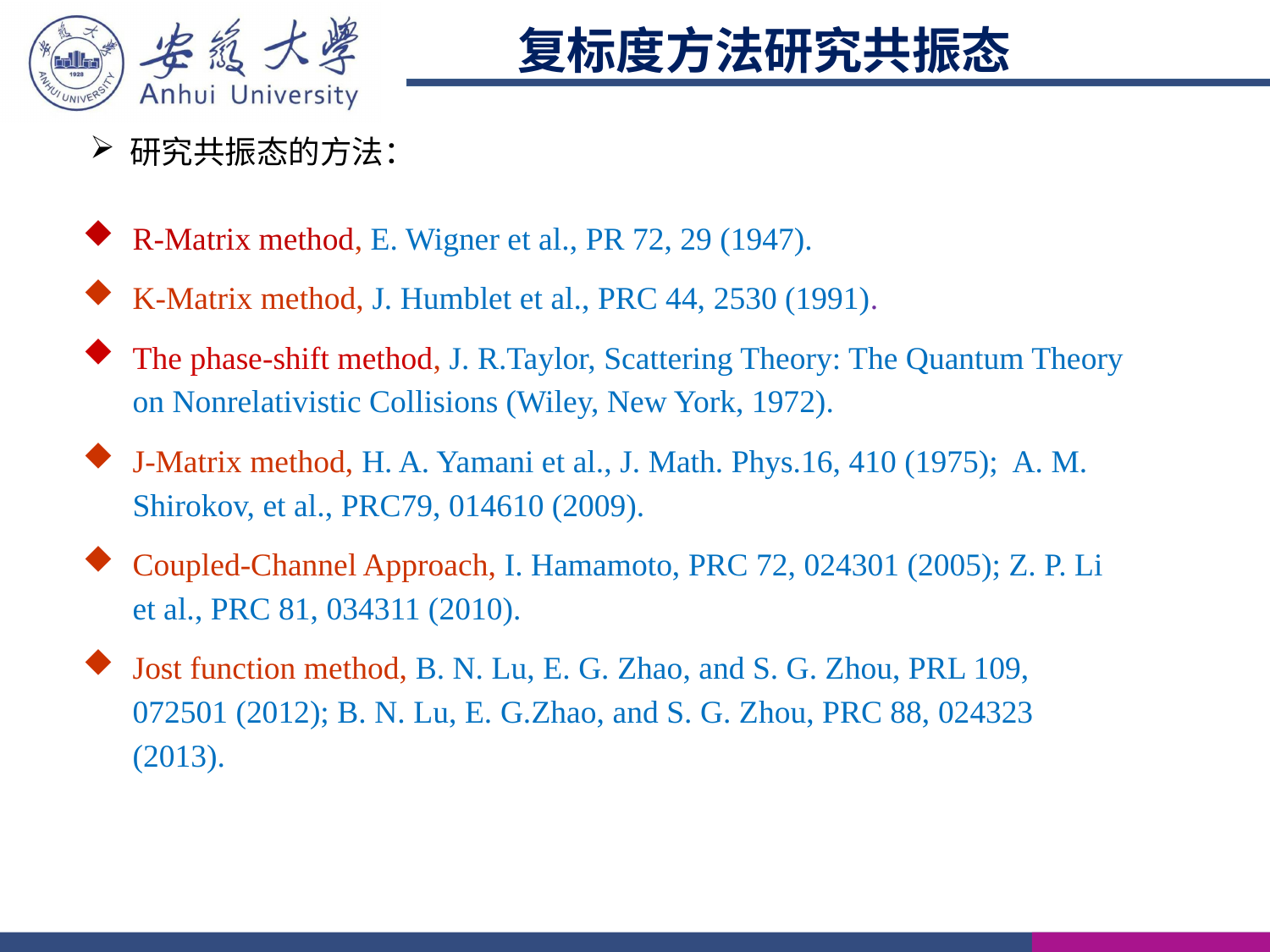

复标度方法研究共振态
研究共振态的方法：
R-Matrix method, E. Wigner et al., PR 72, 29 (1947).
K-Matrix method, J. Humblet et al., PRC 44, 2530 (1991).
The phase-shift method, J. R.Taylor, Scattering Theory: The Quantum Theory on Nonrelativistic Collisions (Wiley, New York, 1972).
J-Matrix method, H. A. Yamani et al., J. Math. Phys.16, 410 (1975);  A. M. Shirokov, et al., PRC79, 014610 (2009).
Coupled-Channel Approach, I. Hamamoto, PRC 72, 024301 (2005); Z. P. Li et al., PRC 81, 034311 (2010).
Jost function method, B. N. Lu, E. G. Zhao, and S. G. Zhou, PRL 109, 072501 (2012); B. N. Lu, E. G.Zhao, and S. G. Zhou, PRC 88, 024323 (2013).